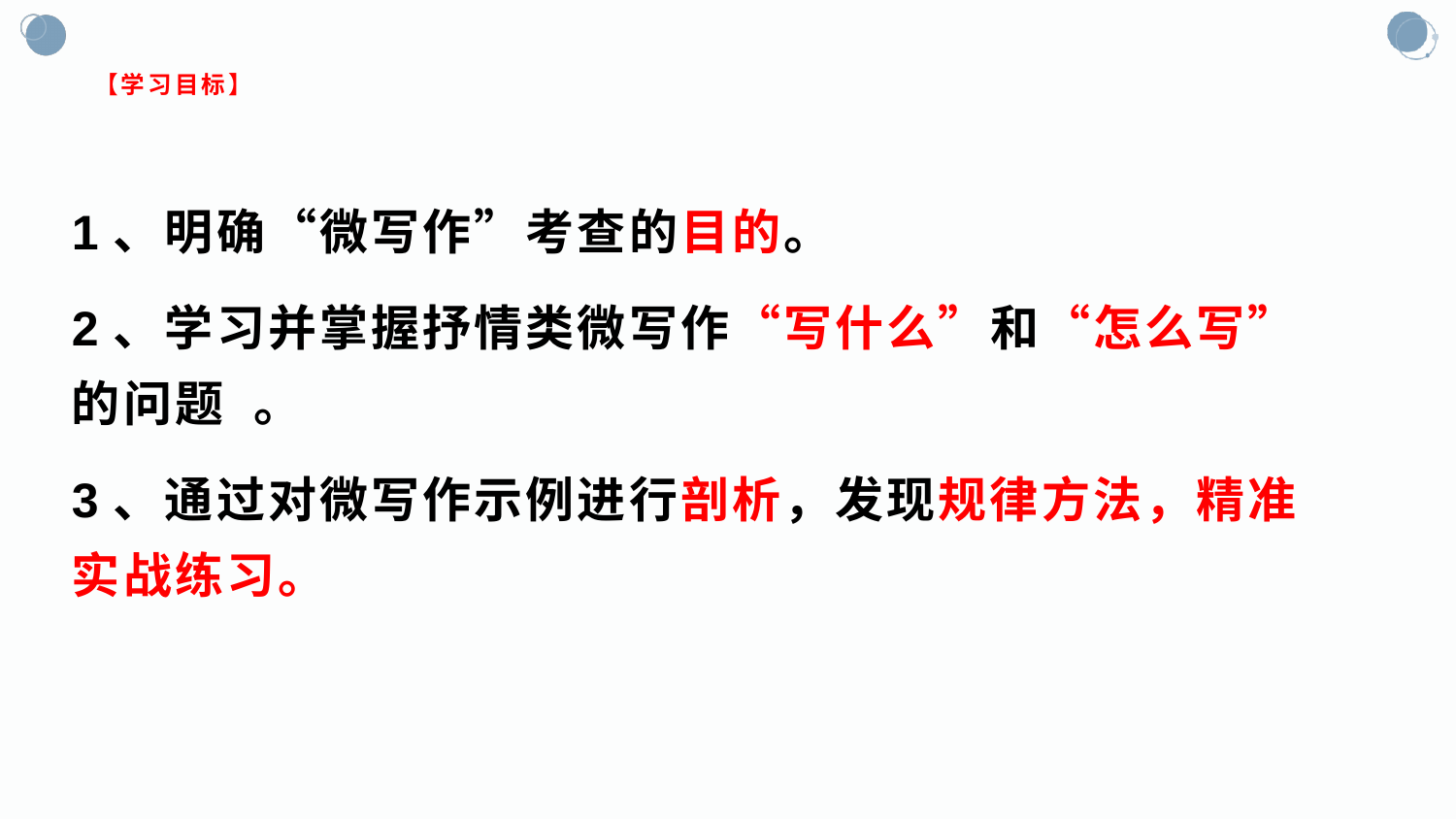

# 【学习目标】
1、明确“微写作”考查的目的。
2、学习并掌握抒情类微写作“写什么”和“怎么写”的问题 。
3、通过对微写作示例进行剖析，发现规律方法，精准实战练习。